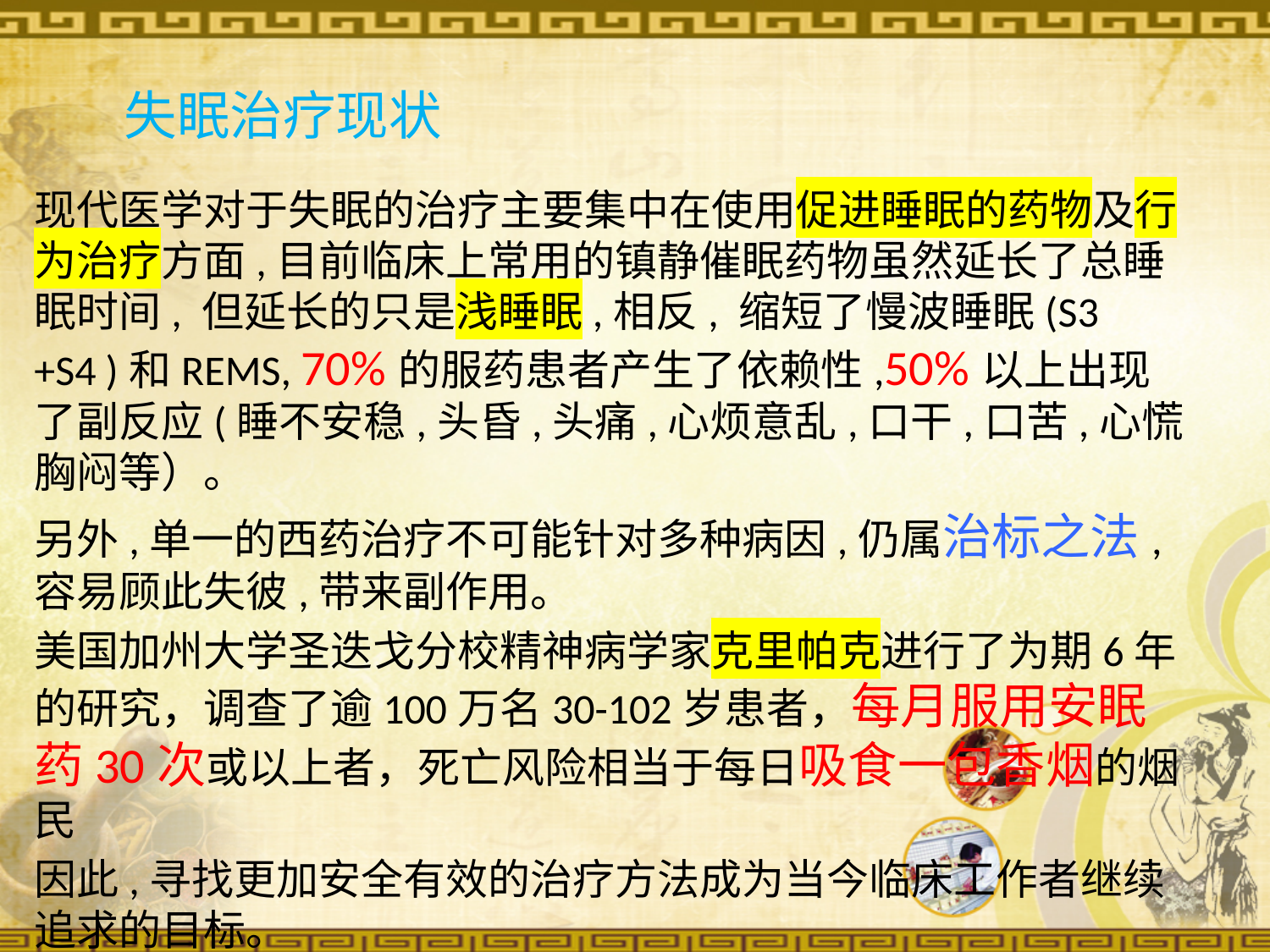

失眠治疗现状
现代医学对于失眠的治疗主要集中在使用促进睡眠的药物及行为治疗方面,目前临床上常用的镇静催眠药物虽然延长了总睡眠时间, 但延长的只是浅睡眠,相反, 缩短了慢波睡眠(S3 +S4 )和REMS, 70%的服药患者产生了依赖性,50%以上出现了副反应(睡不安稳,头昏,头痛,心烦意乱,口干,口苦,心慌胸闷等）。
另外,单一的西药治疗不可能针对多种病因,仍属治标之法, 容易顾此失彼,带来副作用。
美国加州大学圣迭戈分校精神病学家克里帕克进行了为期6年的研究，调查了逾100万名30-102岁患者，每月服用安眠药30次或以上者，死亡风险相当于每日吸食一包香烟的烟民
因此,寻找更加安全有效的治疗方法成为当今临床工作者继续追求的目标。